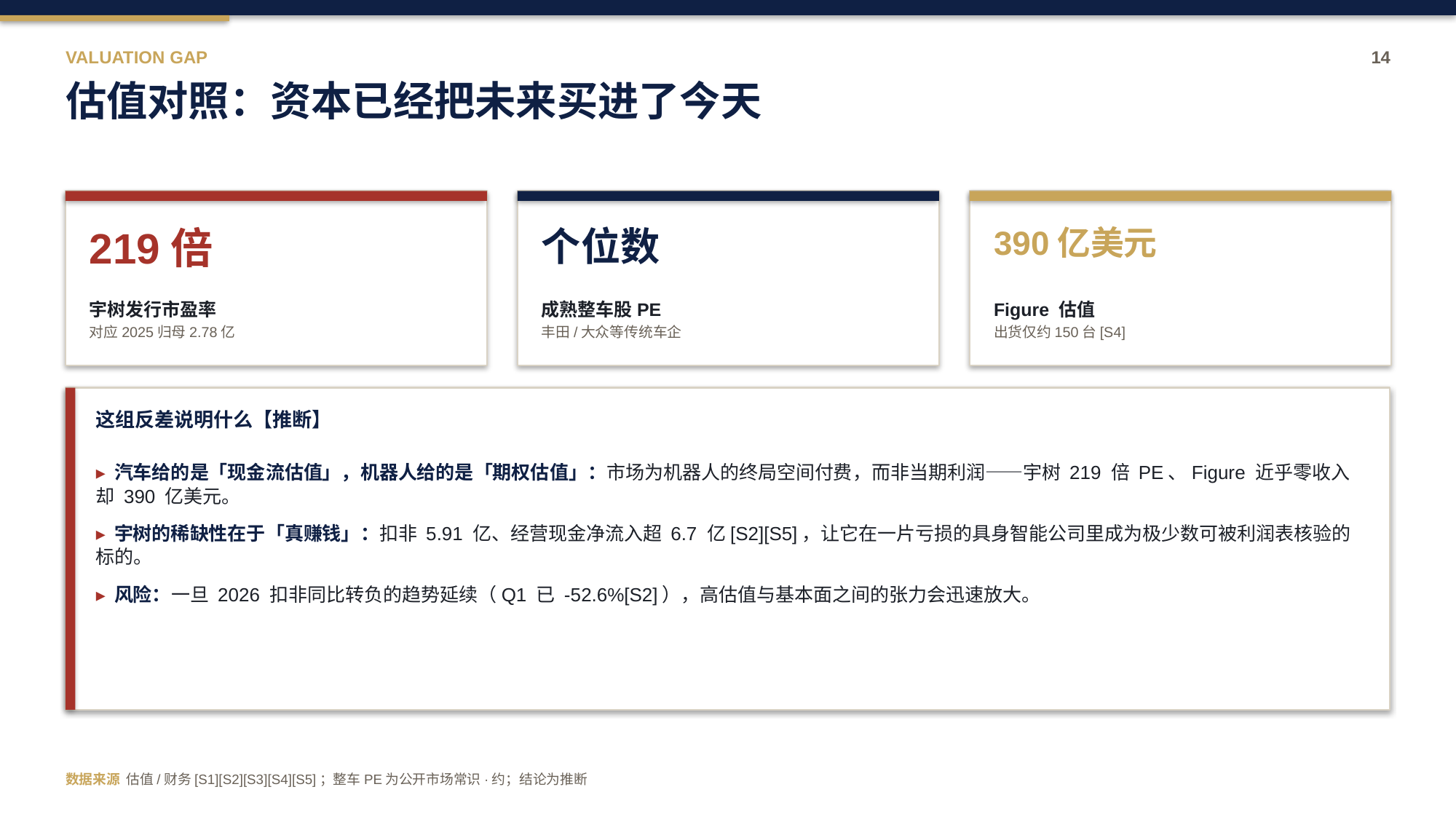

VALUATION GAP
14
估值对照：资本已经把未来买进了今天

219倍
个位数
390亿美元
宇树发行市盈率
对应2025归母2.78亿
成熟整车股PE
丰田/大众等传统车企
Figure 估值
出货仅约150台[S4]

这组反差说明什么【推断】
▸ 汽车给的是「现金流估值」，机器人给的是「期权估值」：市场为机器人的终局空间付费，而非当期利润——宇树 219 倍 PE、Figure 近乎零收入却 390 亿美元。
▸ 宇树的稀缺性在于「真赚钱」：扣非 5.91 亿、经营现金净流入超 6.7 亿[S2][S5]，让它在一片亏损的具身智能公司里成为极少数可被利润表核验的标的。
▸ 风险：一旦 2026 扣非同比转负的趋势延续（Q1 已 -52.6%[S2]），高估值与基本面之间的张力会迅速放大。
数据来源  估值/财务[S1][S2][S3][S4][S5]；整车PE为公开市场常识·约；结论为推断